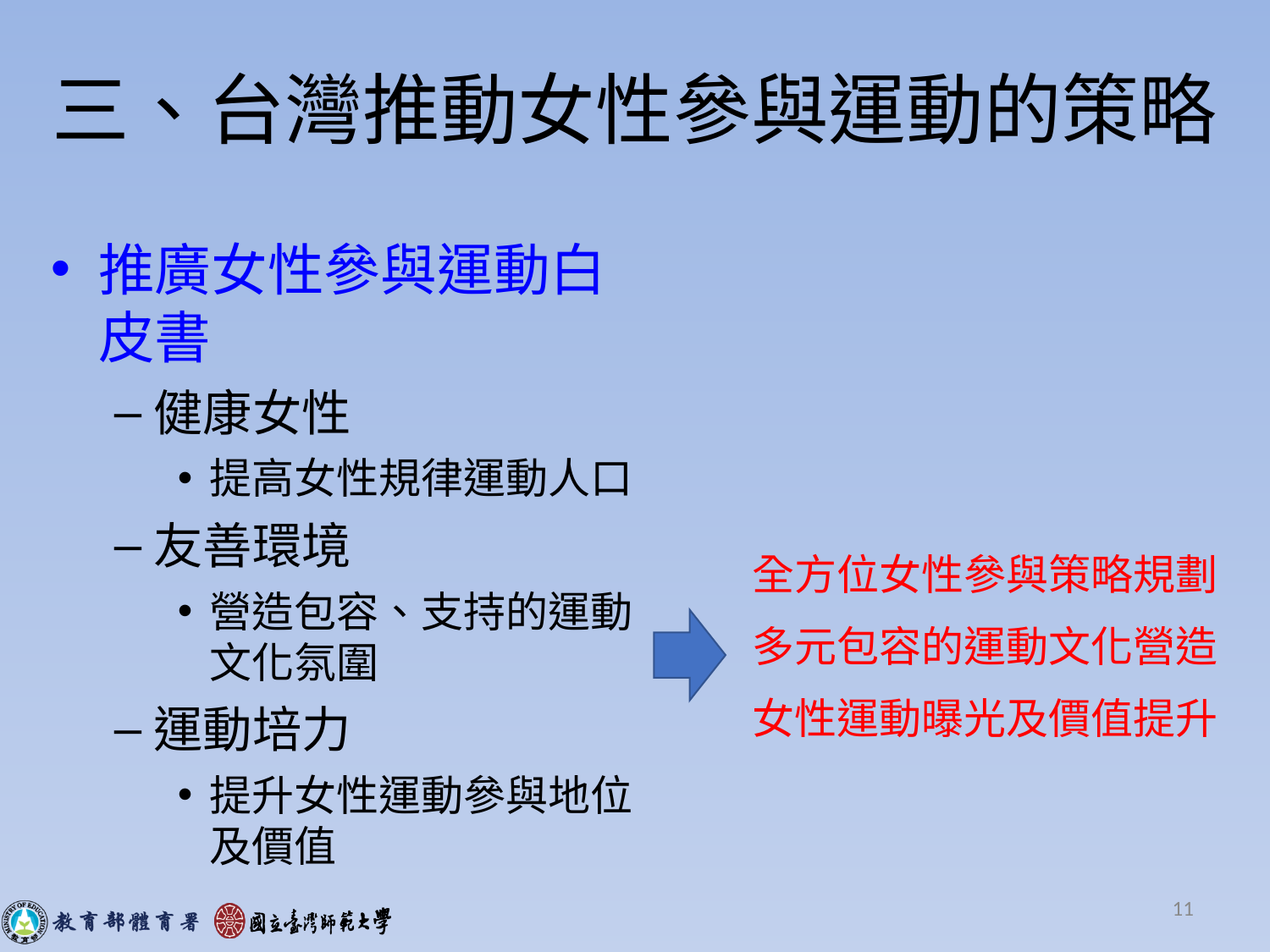

# 三、台灣推動女性參與運動的策略
推廣女性參與運動白皮書
健康女性
提高女性規律運動人口
友善環境
營造包容、支持的運動文化氛圍
運動培力
提升女性運動參與地位及價值

全方位女性參與策略規劃
多元包容的運動文化營造
女性運動曝光及價值提升

11